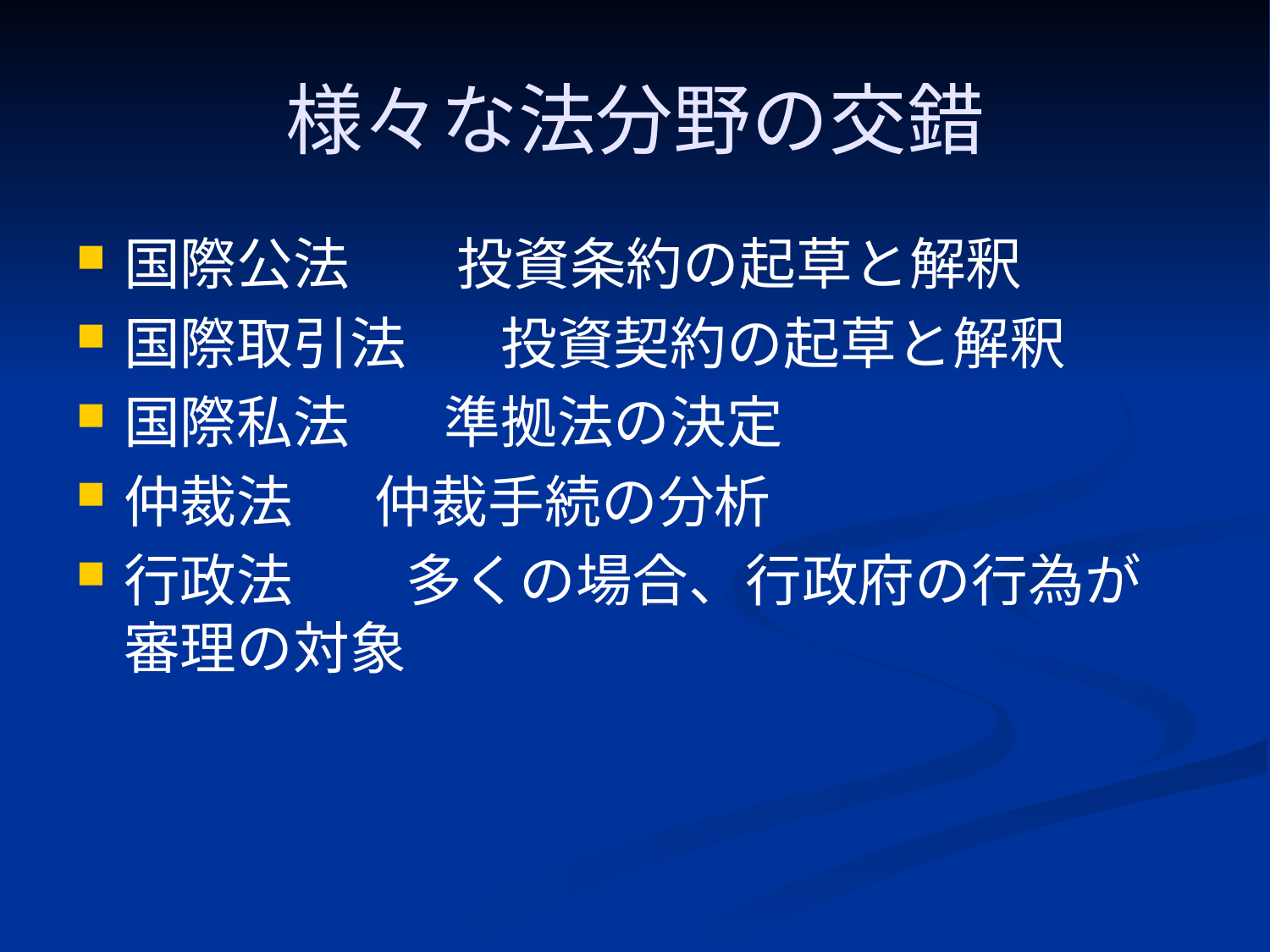

# 様々な法分野の交錯
国際公法    　投資条約の起草と解釈
国際取引法　   投資契約の起草と解釈
国際私法　   準拠法の決定
仲裁法　  仲裁手続の分析
行政法　　多くの場合、行政府の行為が審理の対象